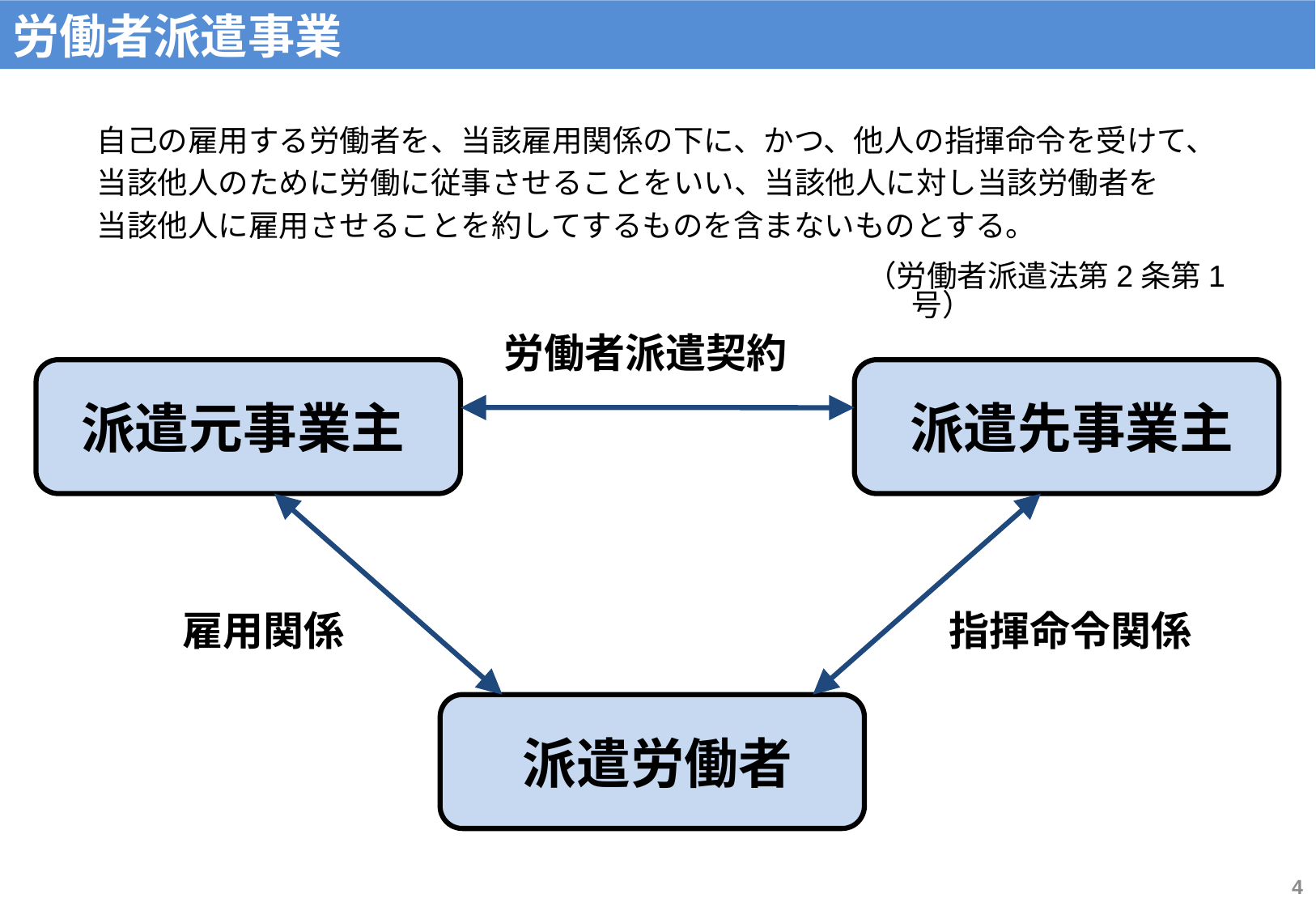

労働者派遣事業
自己の雇用する労働者を、当該雇用関係の下に、かつ、他人の指揮命令を受けて、
当該他人のために労働に従事させることをいい、当該他人に対し当該労働者を
当該他人に雇用させることを約してするものを含まないものとする。
（労働者派遣法第2条第1号）
労働者派遣契約

派遣元事業主
派遣先事業主

雇用関係
指揮命令関係

派遣労働者
4